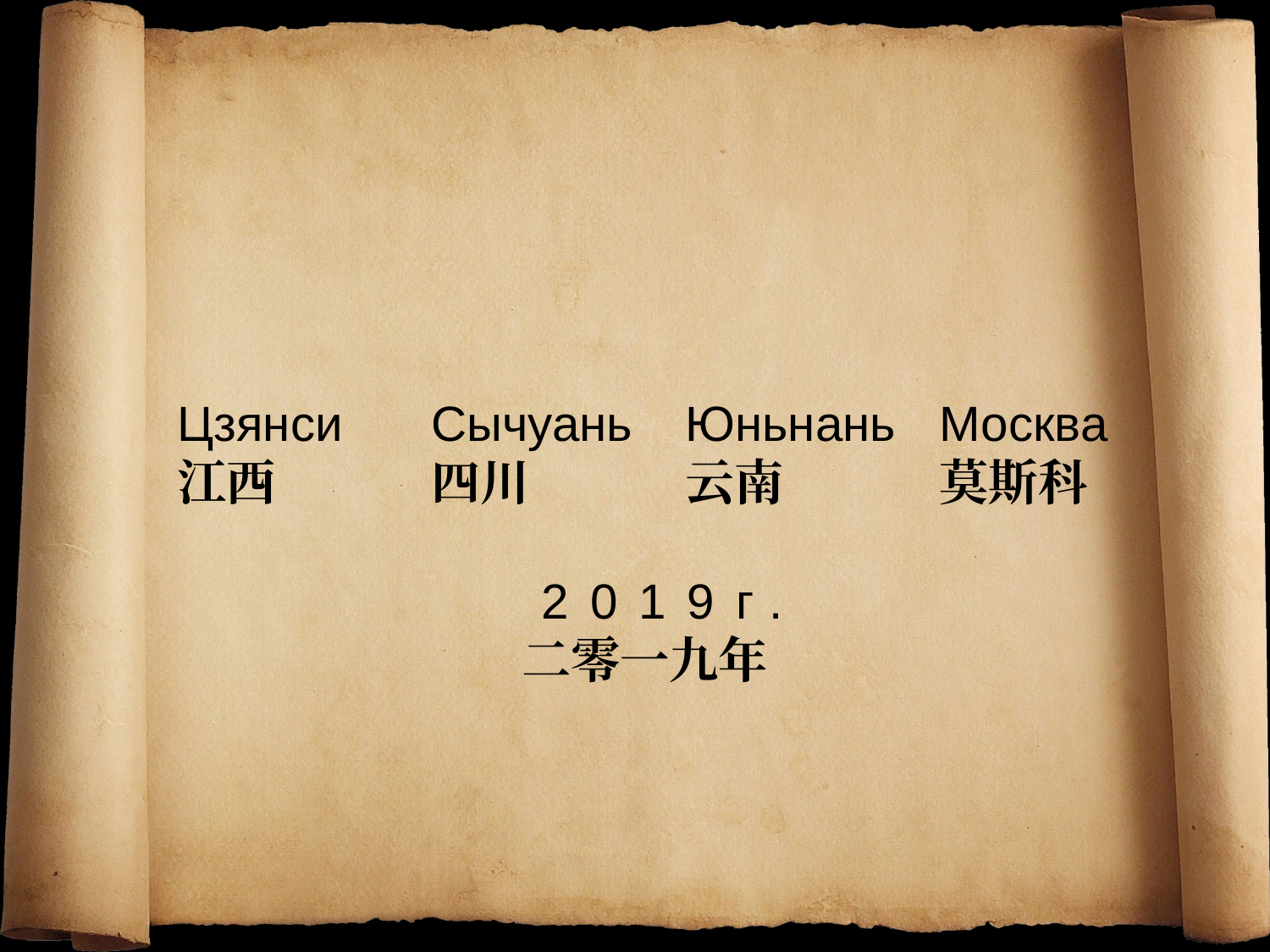

Цзянси	Сычуань	Юньнань	Москва
江西		四川		云南		莫斯科

 2019г.
二零一九年